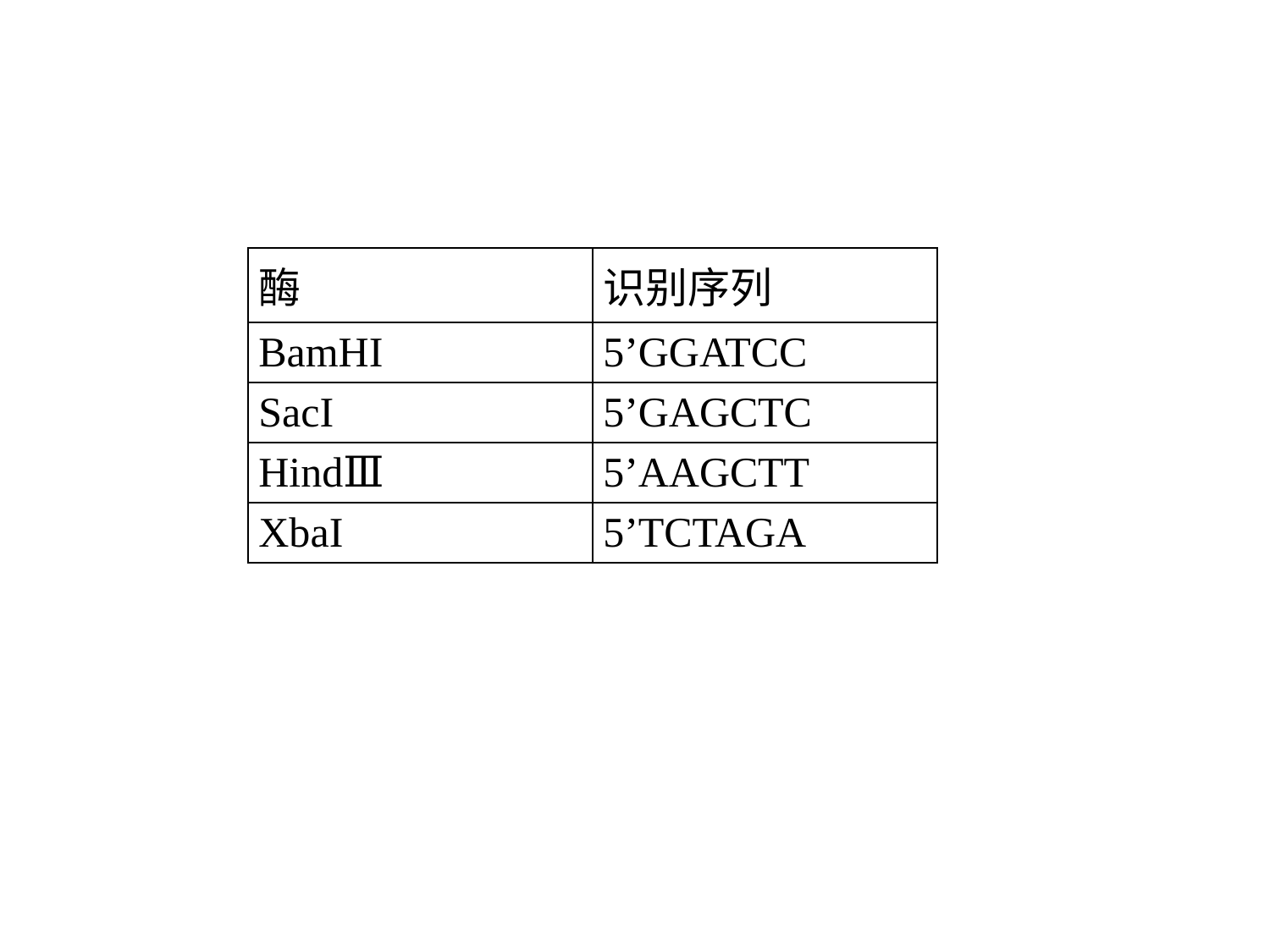

| 酶 | 识别序列 |
| --- | --- |
| BamHI | 5’GGATCC |
| SacI | 5’GAGCTC |
| HindⅢ | 5’AAGCTT |
| XbaI | 5’TCTAGA |